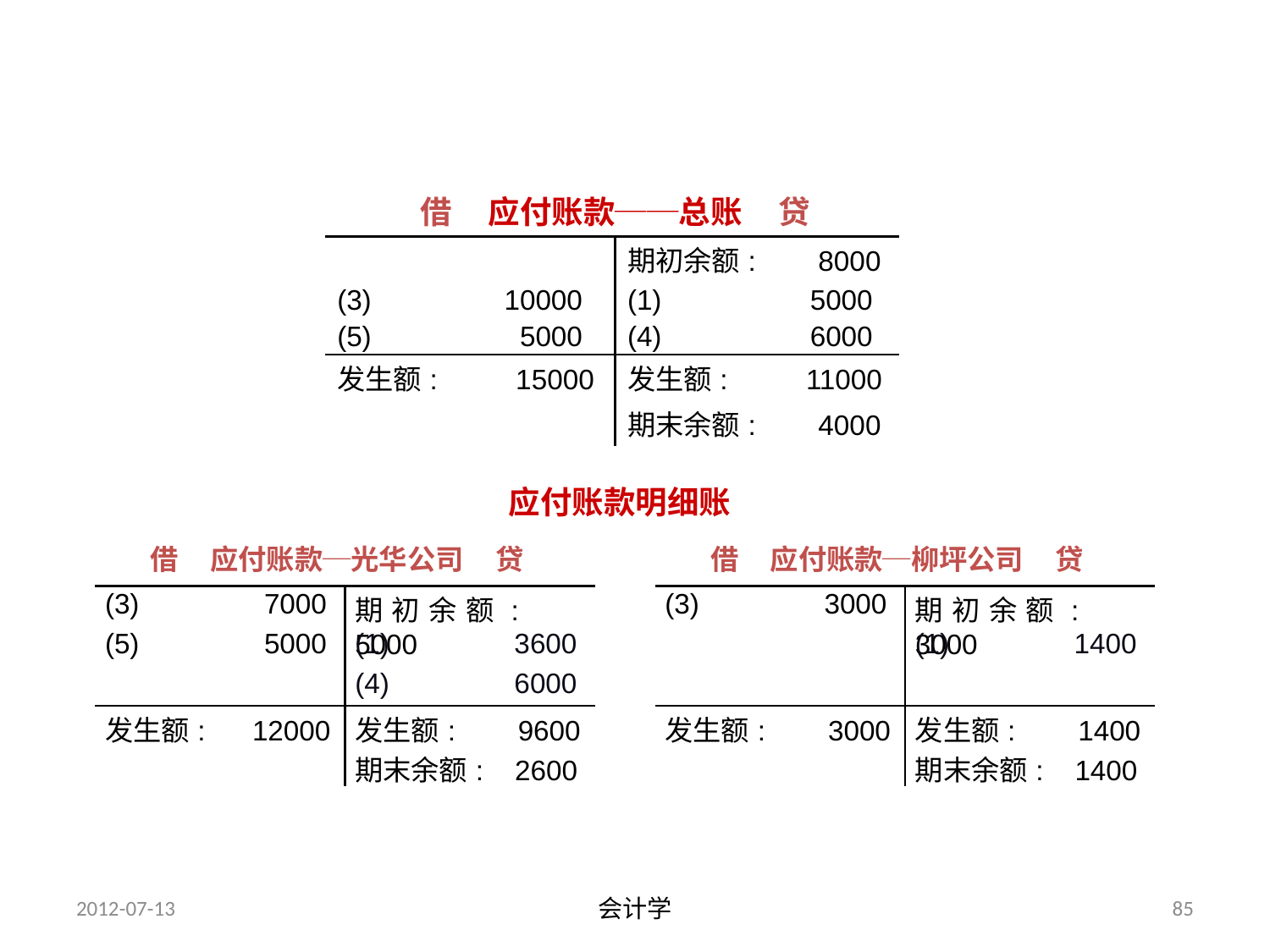

借     应付账款──总账     贷
|  | 期初余额: 8000 |
| --- | --- |
| (3) 10000 | (1) 5000 |
| (5) 5000 | (4) 6000 |
| 发生额: 15000 | 发生额: 11000 |
|  | 期末余额: 4000 |
应付账款明细账
借     应付账款─光华公司     贷
借     应付账款─柳坪公司     贷
| (3) 7000 | 期初余额: 5000 |
| --- | --- |
| (5) 5000 | (1) 3600 |
|  | (4) 6000 |
| 发生额: 12000 | 发生额: 9600 |
|  | 期末余额: 2600 |
| (3) 3000 | 期初余额: 3000 |
| --- | --- |
|  | (1) 1400 |
|  |  |
| 发生额: 3000 | 发生额: 1400 |
|  | 期末余额: 1400 |
2012-07-13
会计学
85